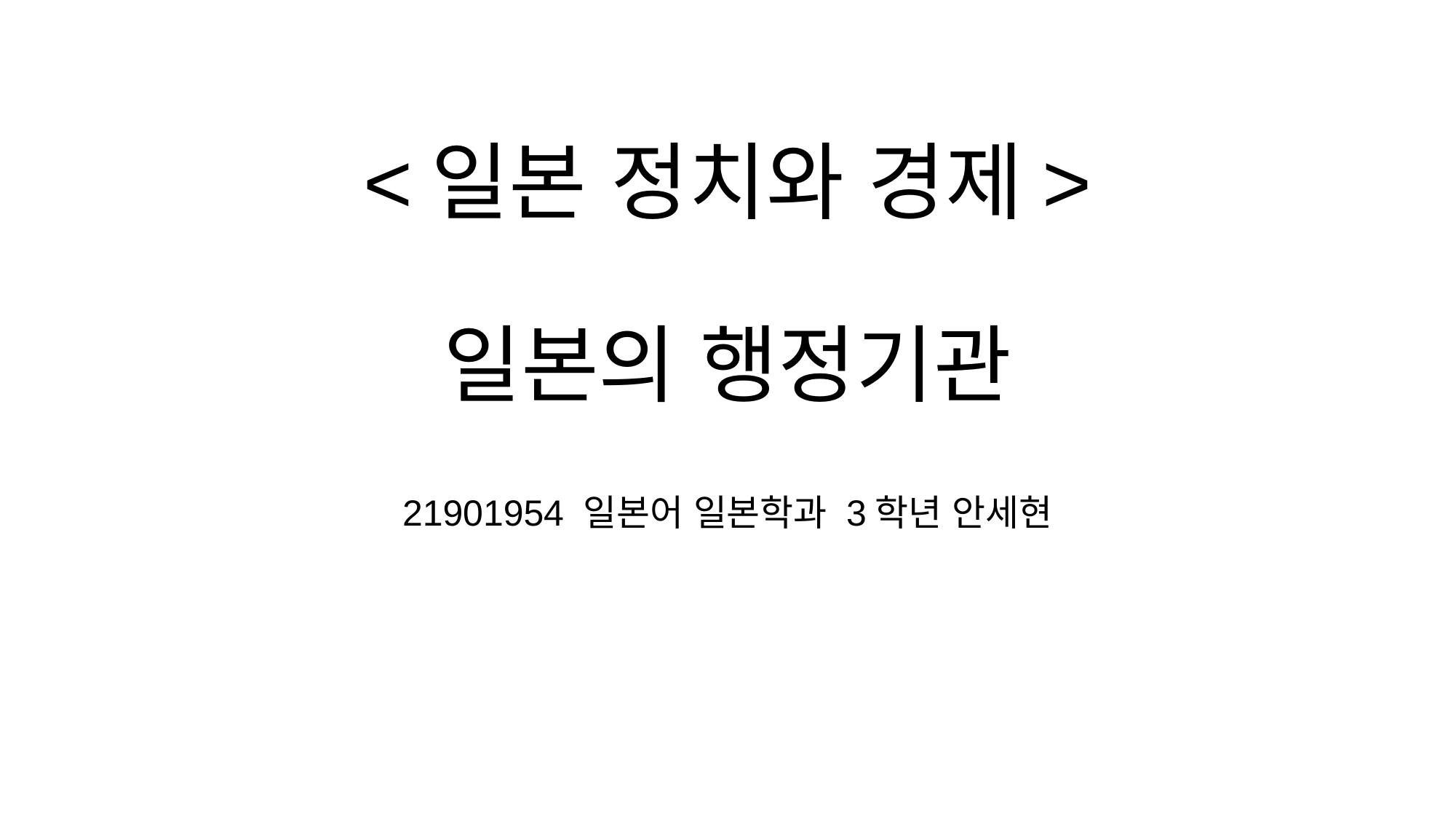

# <일본 정치와 경제> 일본의 행정기관

21901954 일본어 일본학과 3학년 안세현